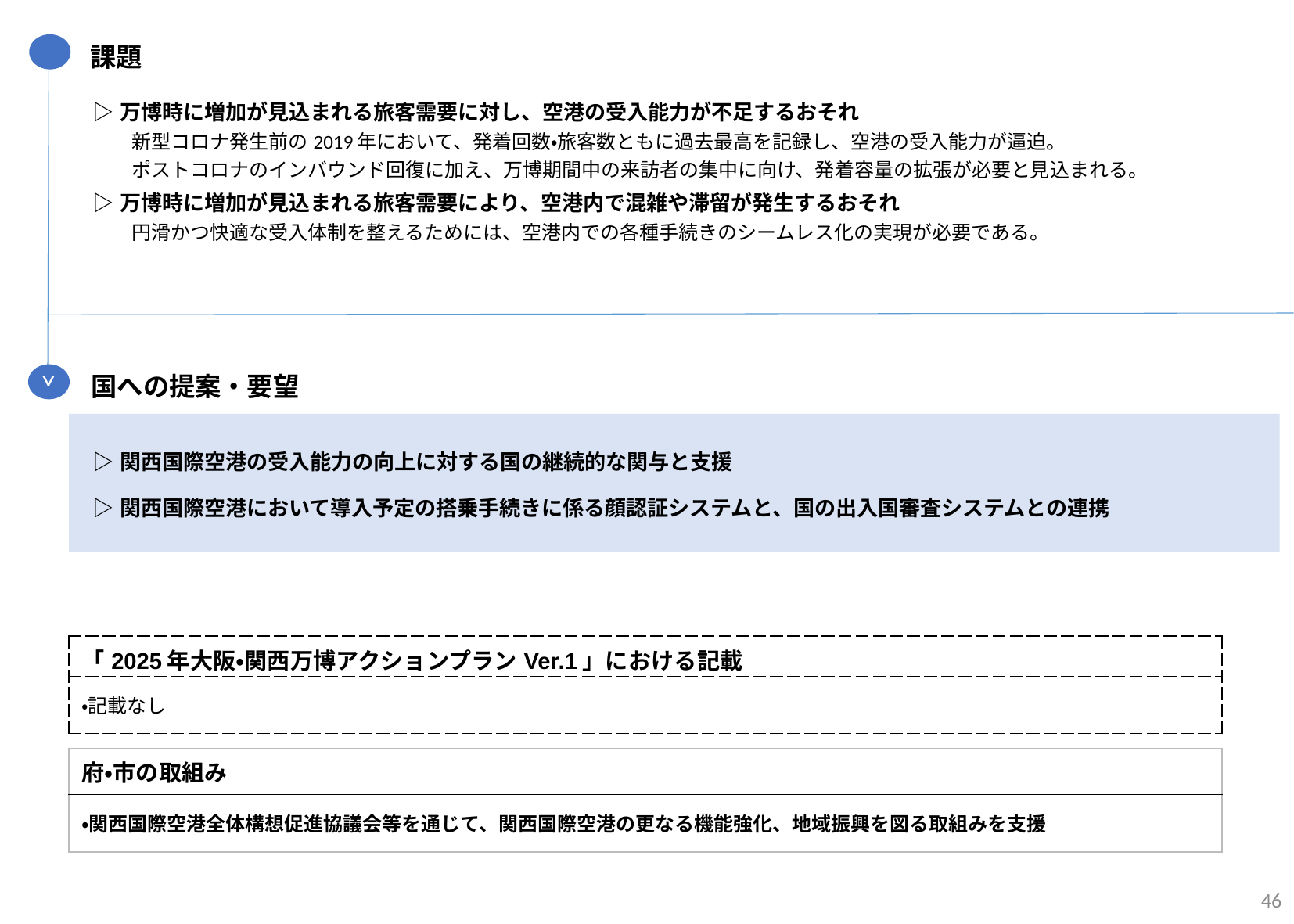

課題
| ▷万博時に増加が見込まれる旅客需要に対し、空港の受入能力が不足するおそれ 　　新型コロナ発生前の2019年において、発着回数・旅客数ともに過去最高を記録し、空港の受入能力が逼迫。 　　ポストコロナのインバウンド回復に加え、万博期間中の来訪者の集中に向け、発着容量の拡張が必要と見込まれる。 |
| --- |
| ▷万博時に増加が見込まれる旅客需要により、空港内で混雑や滞留が発生するおそれ 　　円滑かつ快適な受入体制を整えるためには、空港内での各種手続きのシームレス化の実現が必要である。 |
>

国への提案・要望

| ▷関西国際空港の受入能力の向上に対する国の継続的な関与と支援 |
| --- |
| ▷関西国際空港において導入予定の搭乗手続きに係る顔認証システムと、国の出入国審査システムとの連携 |
| 「2025年大阪・関西万博アクションプランVer.1」における記載 |
| --- |
| ・記載なし |
| 府・市の取組み |
| --- |
| ・関西国際空港全体構想促進協議会等を通じて、関西国際空港の更なる機能強化、地域振興を図る取組みを支援 |

46